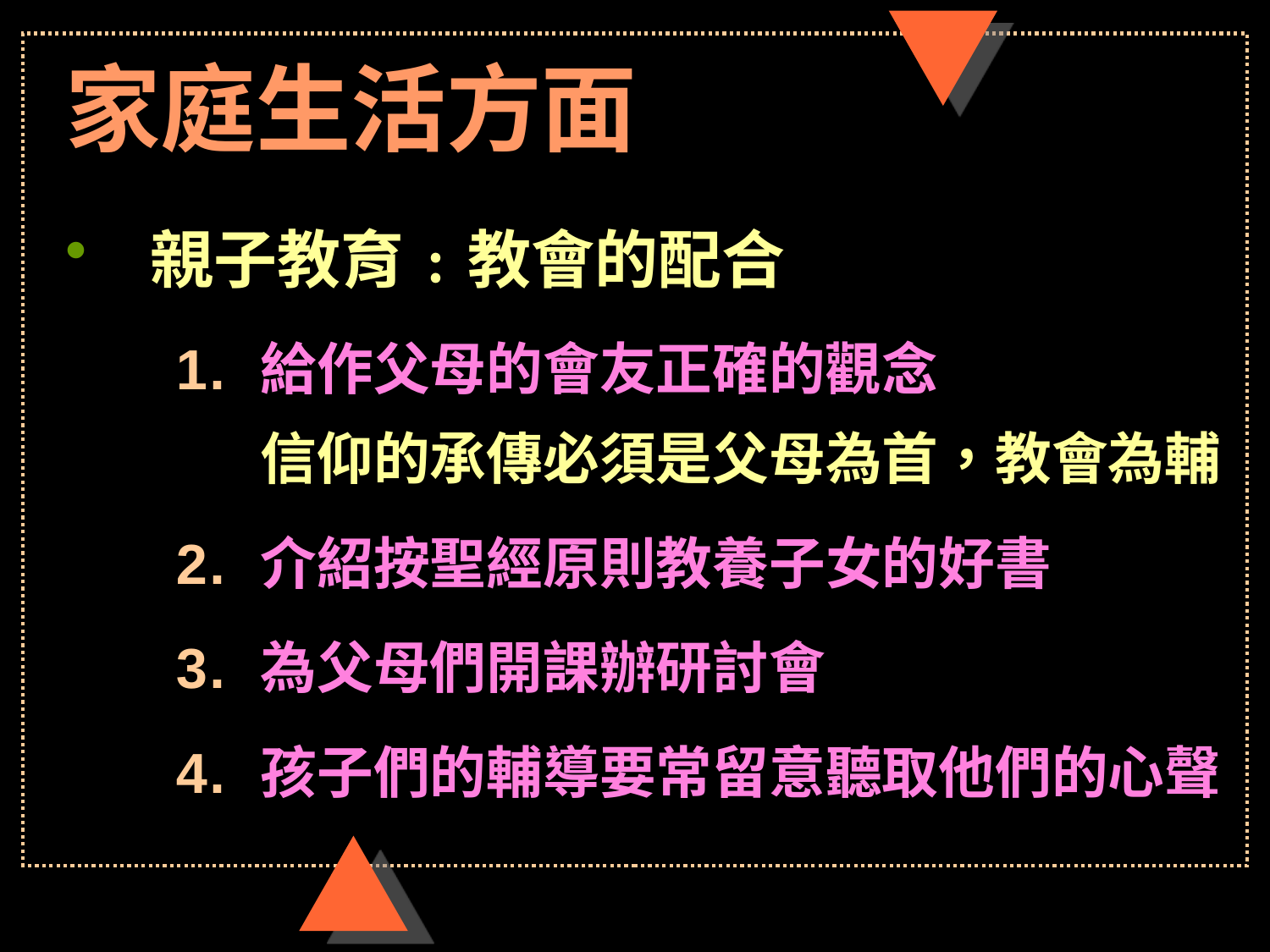

家庭生活方面
親子教育﹕教會的配合
給作父母的會友正確的觀念
	信仰的承傳必須是父母為首，教會為輔
介紹按聖經原則教養子女的好書
為父母們開課辦研討會
孩子們的輔導要常留意聽取他們的心聲